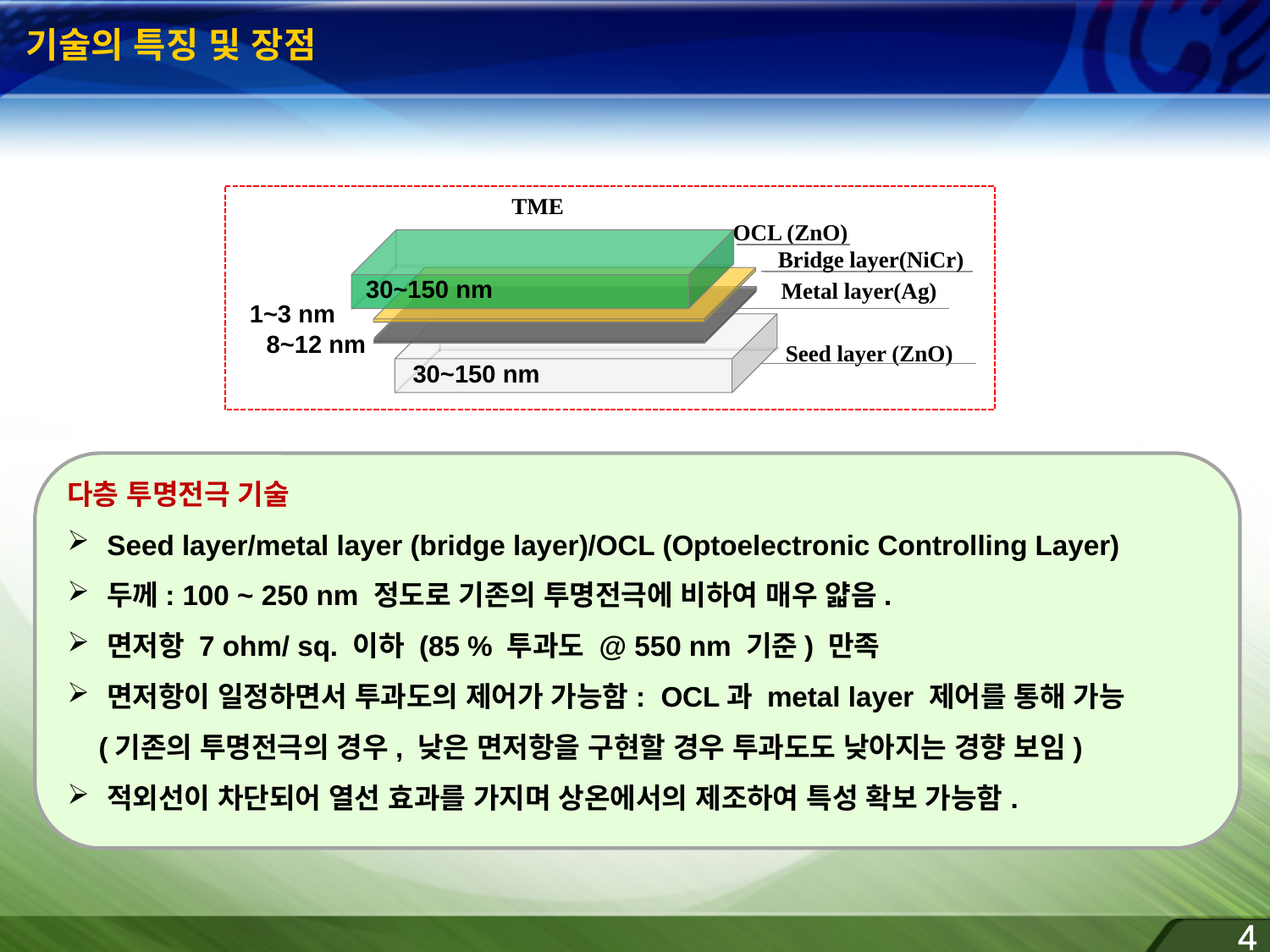

기술의 특징 및 장점
TME

OCL (ZnO)

Bridge layer(NiCr)

30~150 nm
Metal layer(Ag)

1~3 nm

8~12 nm
Seed layer (ZnO)
30~150 nm

다층 투명전극 기술
Seed layer/metal layer (bridge layer)/OCL (Optoelectronic Controlling Layer)
두께: 100 ~ 250 nm 정도로 기존의 투명전극에 비하여 매우 얇음.
면저항 7 ohm/ sq. 이하 (85 % 투과도 @ 550 nm 기준) 만족
면저항이 일정하면서 투과도의 제어가 가능함:  OCL과 metal layer 제어를 통해 가능
    (기존의 투명전극의 경우, 낮은 면저항을 구현할 경우 투과도도 낮아지는 경향 보임)
적외선이 차단되어 열선 효과를 가지며 상온에서의 제조하여 특성 확보 가능함.